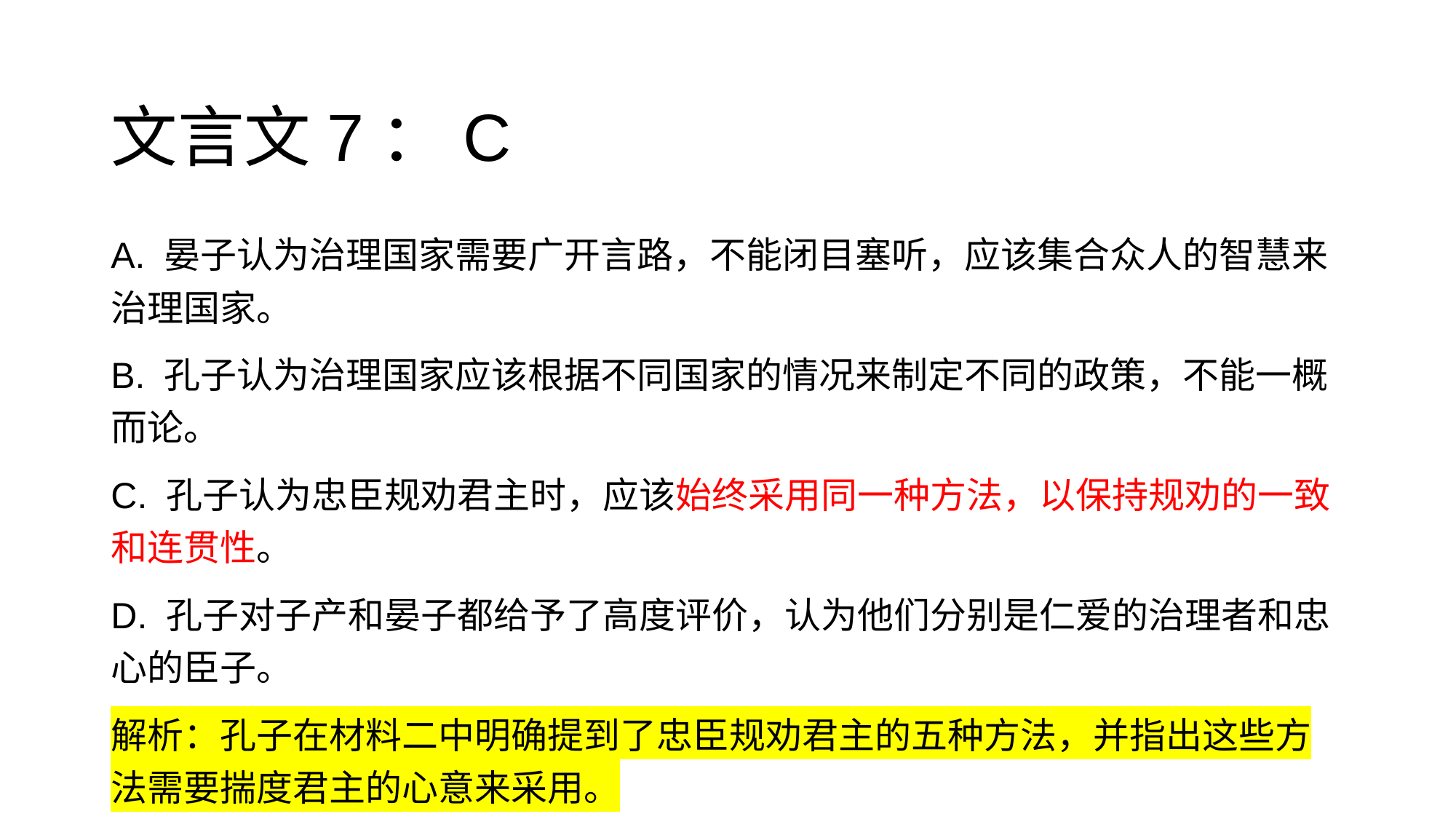

# 文言文7：C
A. 晏子认为治理国家需要广开言路，不能闭目塞听，应该集合众人的智慧来治理国家。
B. 孔子认为治理国家应该根据不同国家的情况来制定不同的政策，不能一概而论。
C. 孔子认为忠臣规劝君主时，应该始终采用同一种方法，以保持规劝的一致和连贯性。
D. 孔子对子产和晏子都给予了高度评价，认为他们分别是仁爱的治理者和忠心的臣子。
解析：孔子在材料二中明确提到了忠臣规劝君主的五种方法，并指出这些方法需要揣度君主的心意来采用。